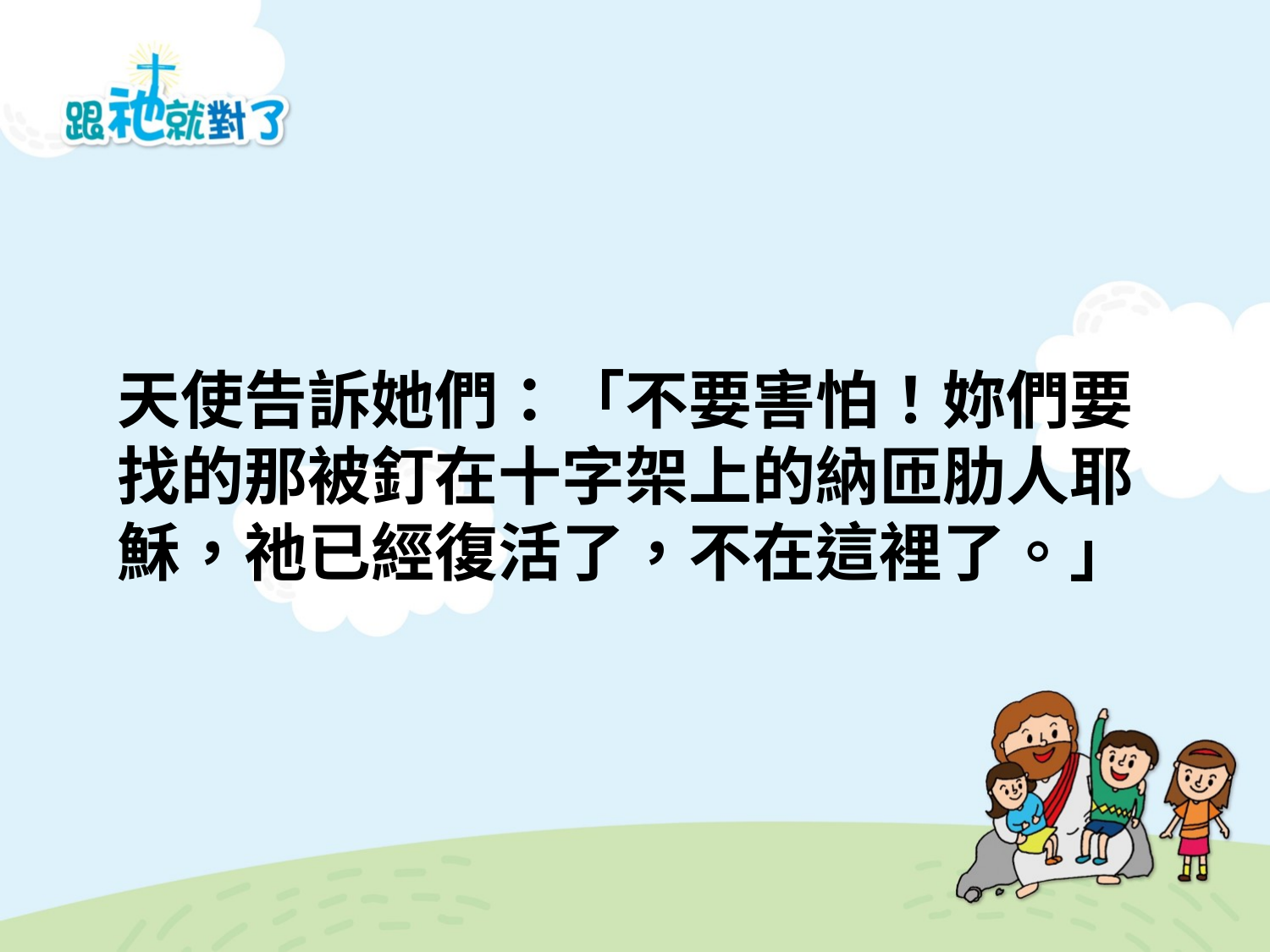

天使告訴她們：「不要害怕！妳們要找的那被釘在十字架上的納匝肋人耶穌，祂已經復活了，不在這裡了。」